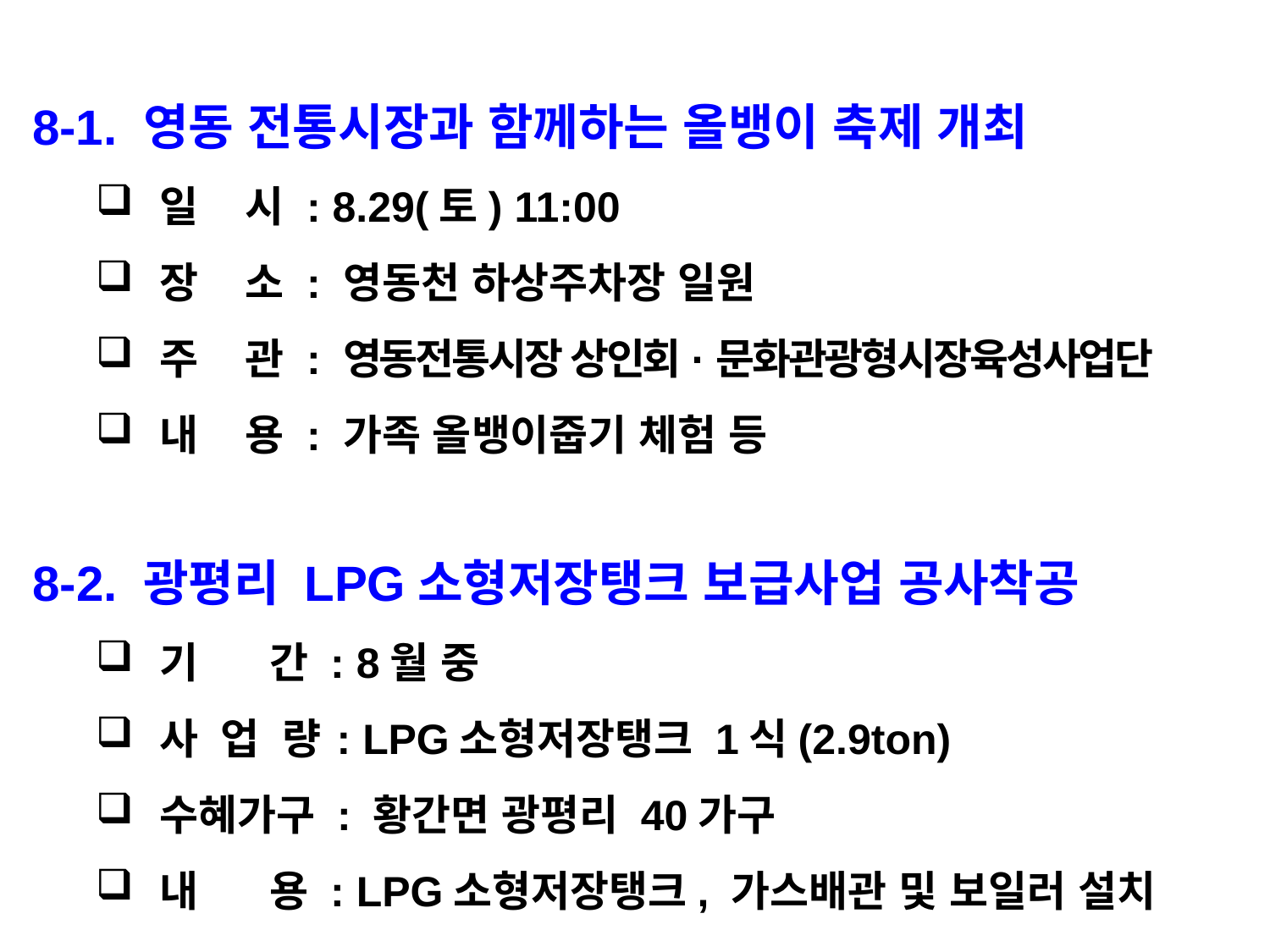

8-1. 영동 전통시장과 함께하는 올뱅이 축제 개최
일    시 : 8.29(토) 11:00
장    소 : 영동천 하상주차장 일원
주    관 : 영동전통시장 상인회·문화관광형시장육성사업단
내    용 : 가족 올뱅이줍기 체험 등

8-2. 광평리 LPG소형저장탱크 보급사업 공사착공
기      간 : 8월 중
사 업 량: LPG소형저장탱크 1식(2.9ton)
수혜가구 : 황간면 광평리 40가구
내      용 : LPG소형저장탱크, 가스배관 및 보일러 설치